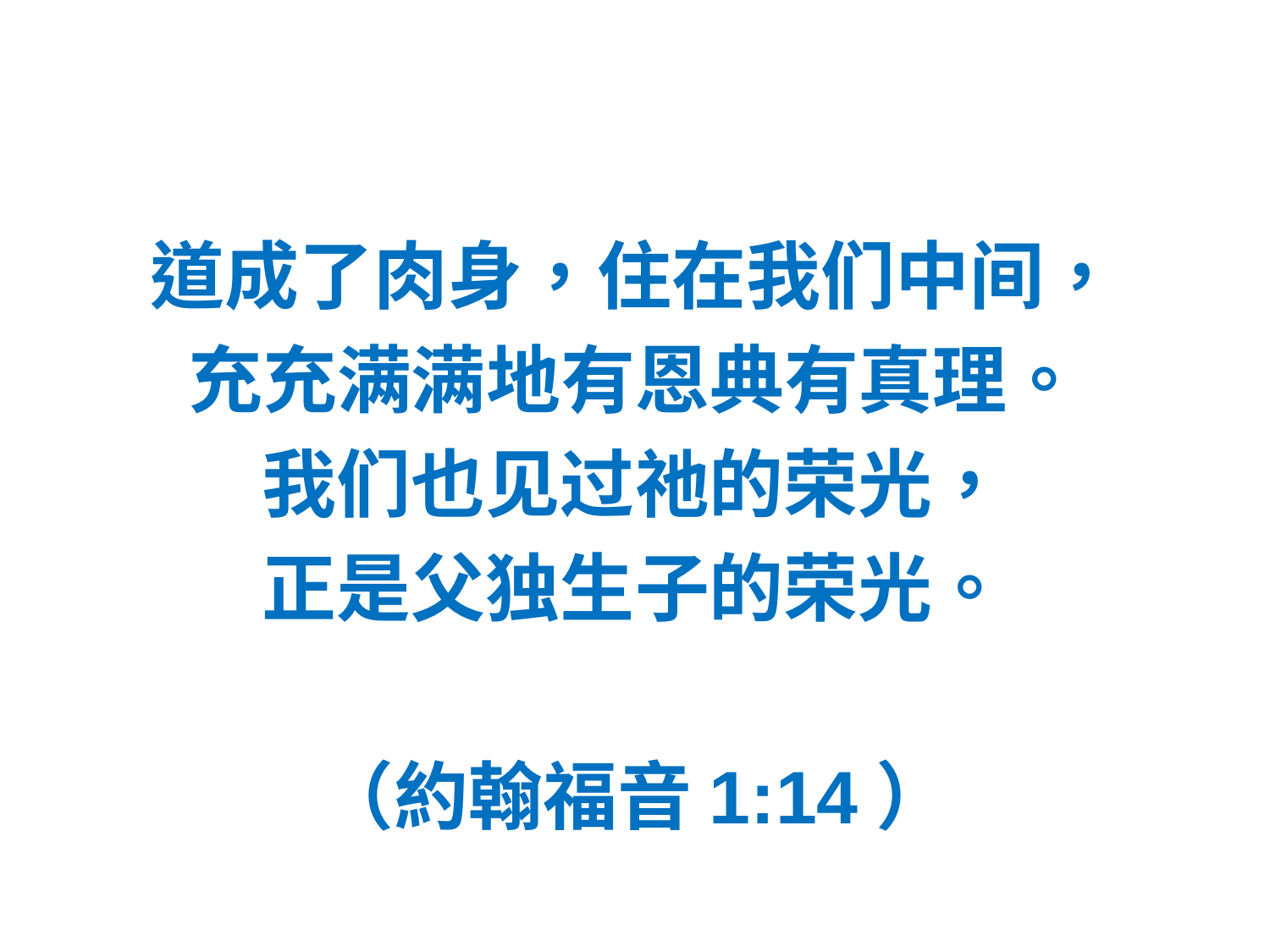

#
道成了肉身，住在我们中间，
充充满满地有恩典有真理。
我们也见过祂的荣光，
正是父独生子的荣光。

（約翰福音1:14）